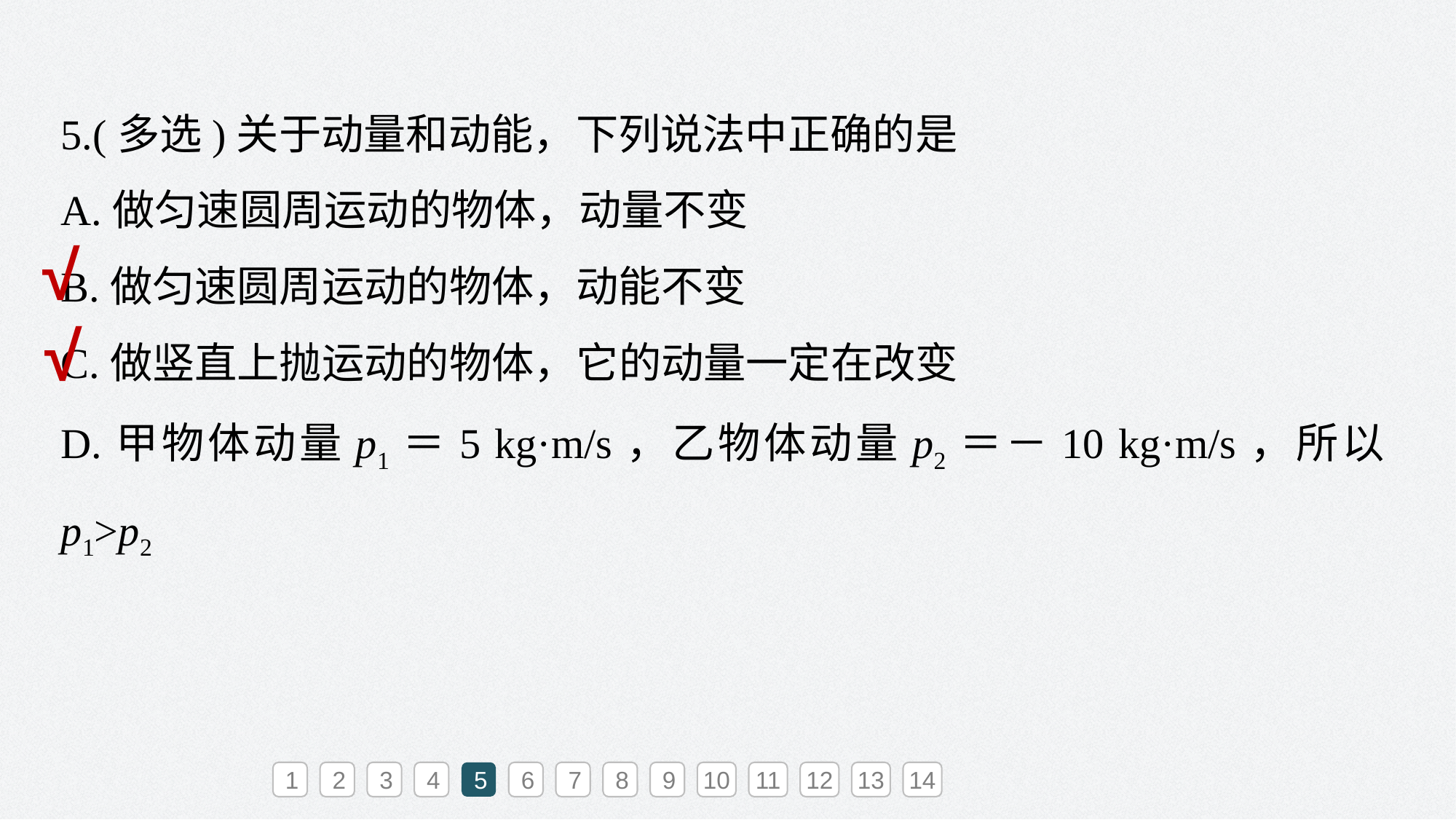

5.(多选)关于动量和动能，下列说法中正确的是
A.做匀速圆周运动的物体，动量不变
B.做匀速圆周运动的物体，动能不变
C.做竖直上抛运动的物体，它的动量一定在改变
D.甲物体动量p1＝5 kg·m/s，乙物体动量p2＝－10 kg·m/s，所以p1>p2
√
√
1
2
3
4
5
6
7
8
9
10
11
12
13
14